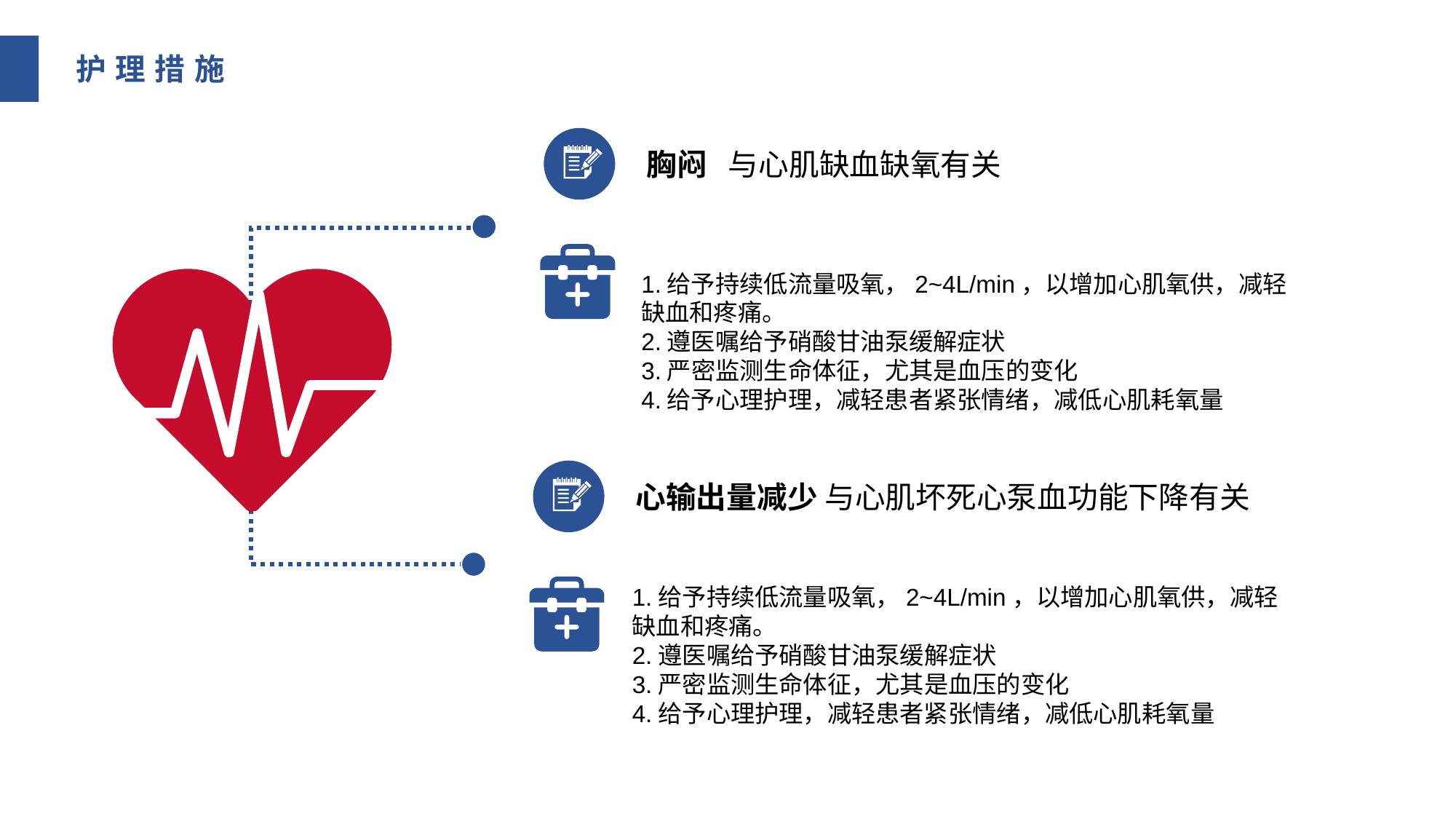

护理措施

胸闷   与心肌缺血缺氧有关

1.给予持续低流量吸氧，2~4L/min，以增加心肌氧供，减轻缺血和疼痛。
2.遵医嘱给予硝酸甘油泵缓解症状
3.严密监测生命体征，尤其是血压的变化
4.给予心理护理，减轻患者紧张情绪，减低心肌耗氧量

心输出量减少 与心肌坏死心泵血功能下降有关

1.给予持续低流量吸氧，2~4L/min，以增加心肌氧供，减轻缺血和疼痛。
2.遵医嘱给予硝酸甘油泵缓解症状
3.严密监测生命体征，尤其是血压的变化
4.给予心理护理，减轻患者紧张情绪，减低心肌耗氧量